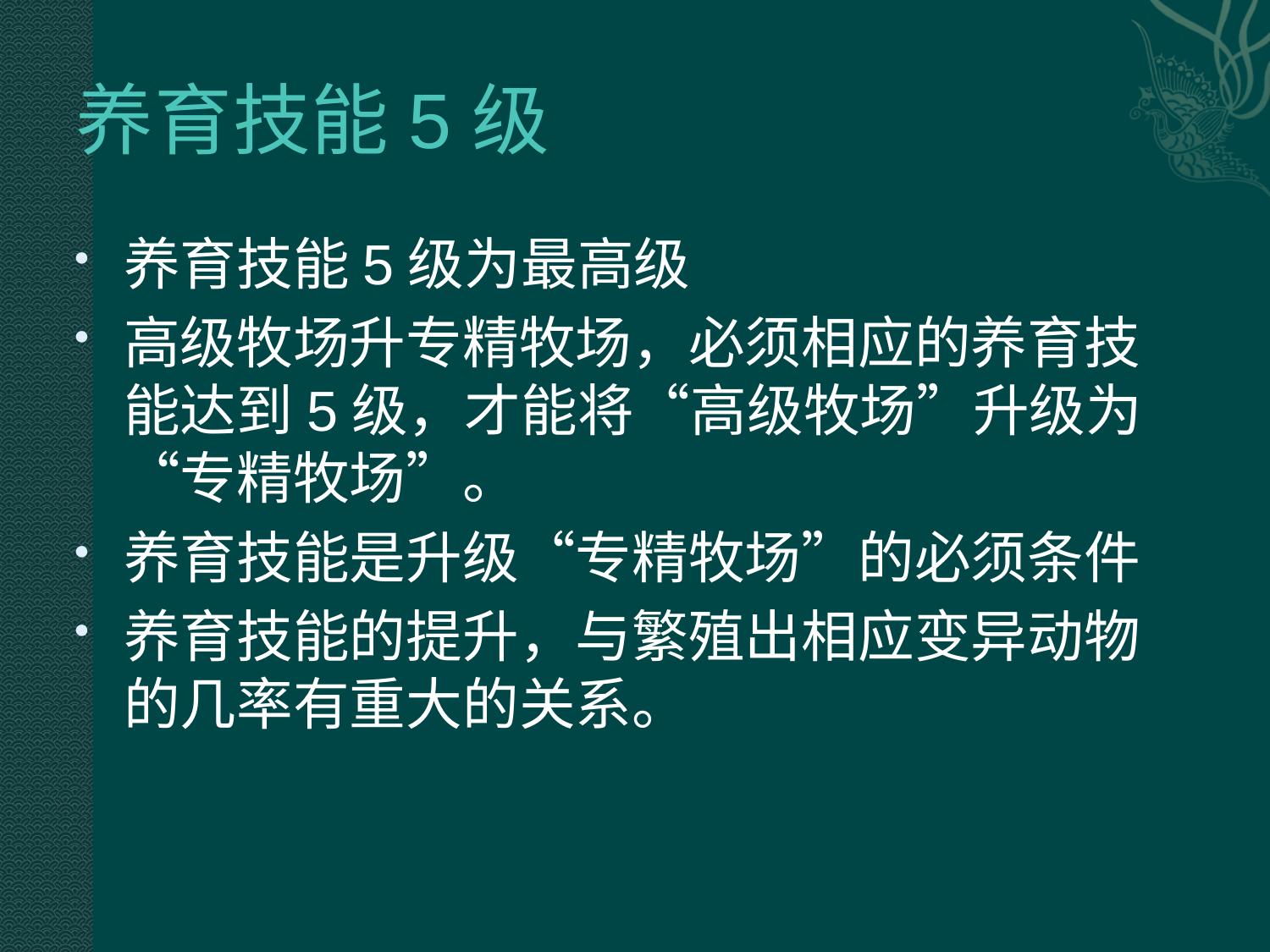

# 养育技能5级
养育技能5级为最高级
高级牧场升专精牧场，必须相应的养育技能达到5级，才能将“高级牧场”升级为“专精牧场”。
养育技能是升级“专精牧场”的必须条件
养育技能的提升，与繁殖出相应变异动物的几率有重大的关系。